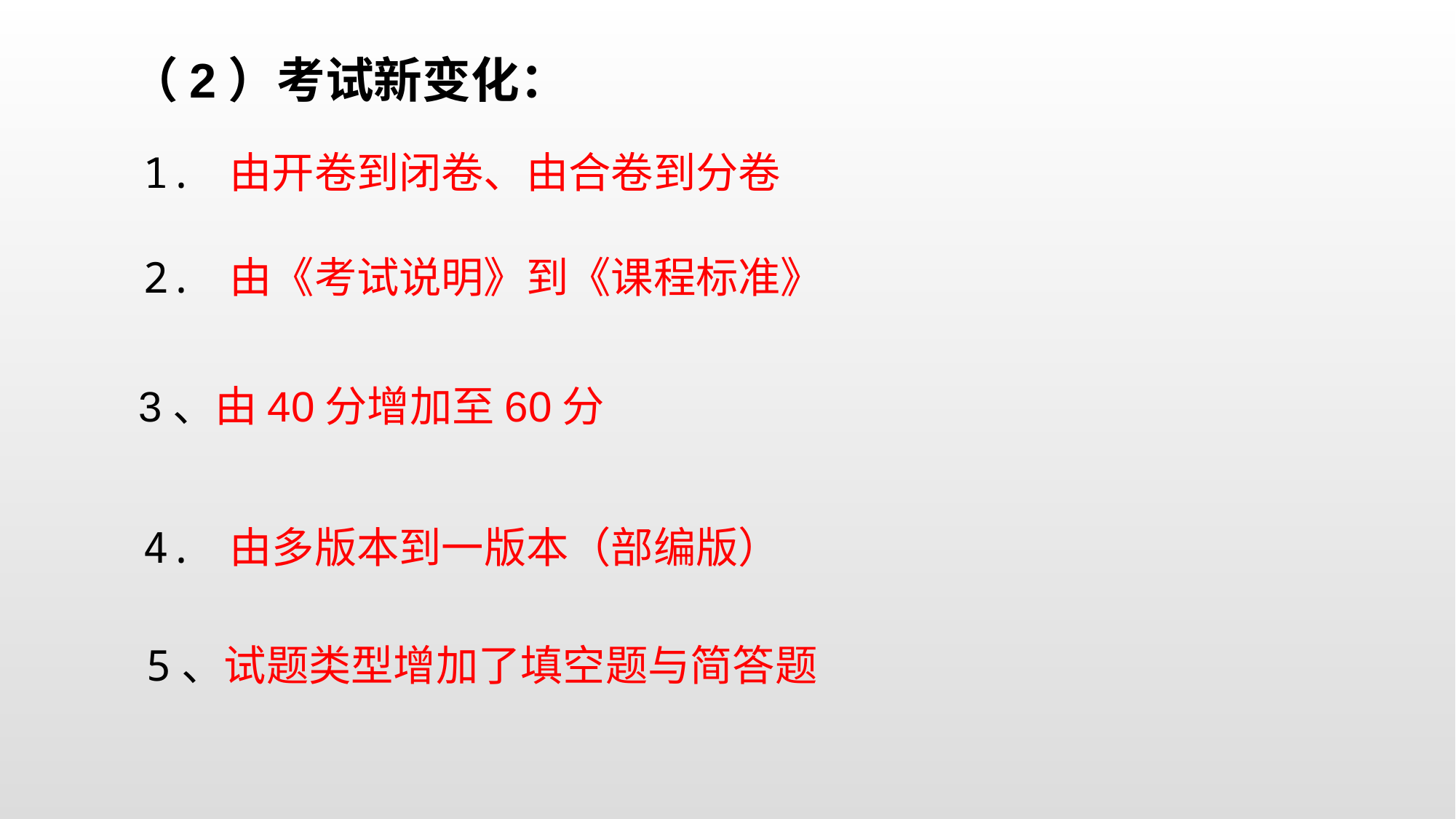

（2）考试新变化：
1. 由开卷到闭卷、由合卷到分卷
2. 由《考试说明》到《课程标准》
 3、由40分增加至60分
4. 由多版本到一版本（部编版）
 5、试题类型增加了填空题与简答题